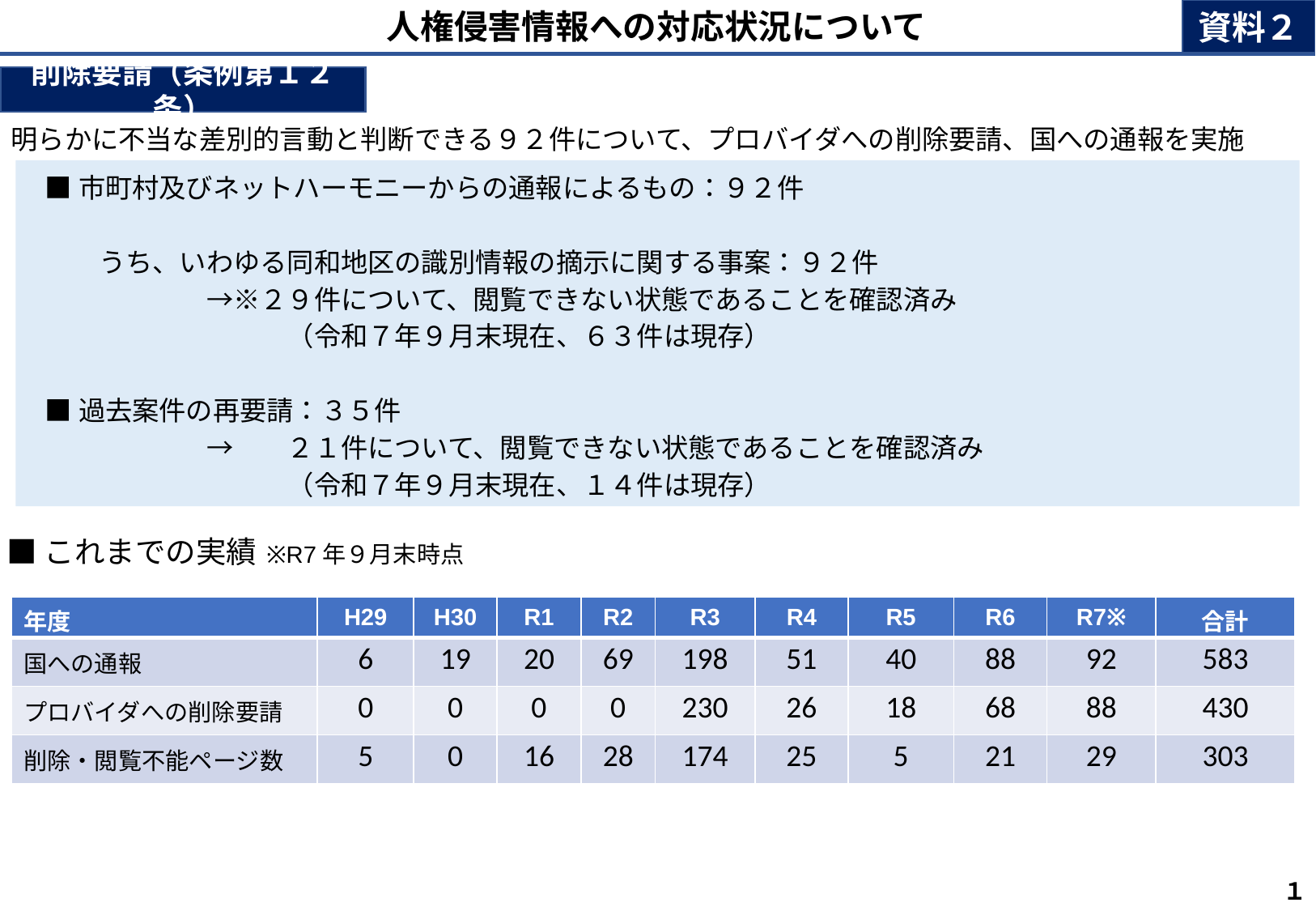

資料２
人権侵害情報への対応状況について
削除要請（条例第１２条）
明らかに不当な差別的言動と判断できる９２件について、プロバイダへの削除要請、国への通報を実施
■市町村及びネットハーモニーからの通報によるもの：９２件

　　うち、いわゆる同和地区の識別情報の摘示に関する事案：９２件
　　　　　　→※２９件について、閲覧できない状態であることを確認済み
　　　　　　　　　（令和７年９月末現在、６３件は現存）

■過去案件の再要請：３５件
　　　　　　→　　２１件について、閲覧できない状態であることを確認済み
　　　　　　　　　（令和７年９月末現在、１４件は現存）
■これまでの実績
※R7年９月末時点
| 年度 | H29 | H30 | R1 | R2 | R3 | R4 | R5 | R6 | R7※ | 合計 |
| --- | --- | --- | --- | --- | --- | --- | --- | --- | --- | --- |
| 国への通報 | 6 | 19 | 20 | 69 | 198 | 51 | 40 | 88 | 92 | 583 |
| プロバイダへの削除要請 | 0 | 0 | 0 | 0 | 230 | 26 | 18 | 68 | 88 | 430 |
| 削除・閲覧不能ページ数 | 5 | 0 | 16 | 28 | 174 | 25 | 5 | 21 | 29 | 303 |
１